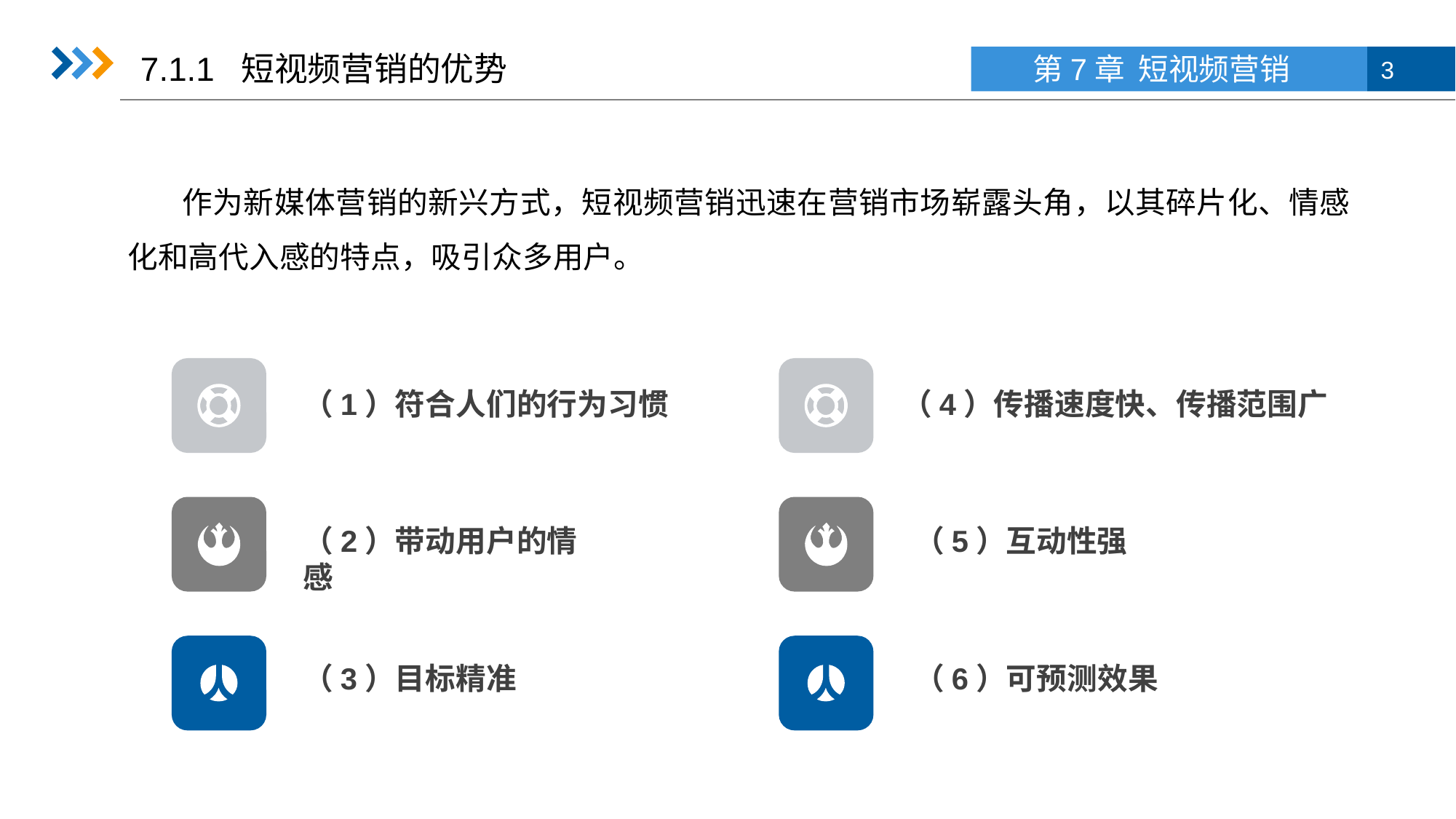

7.1.1  短视频营销的优势
作为新媒体营销的新兴方式，短视频营销迅速在营销市场崭露头角，以其碎片化、情感化和高代入感的特点，吸引众多用户。

（1）符合人们的行为习惯

（2）带动用户的情感

（3）目标精准

（4）传播速度快、传播范围广

（5）互动性强

（6）可预测效果